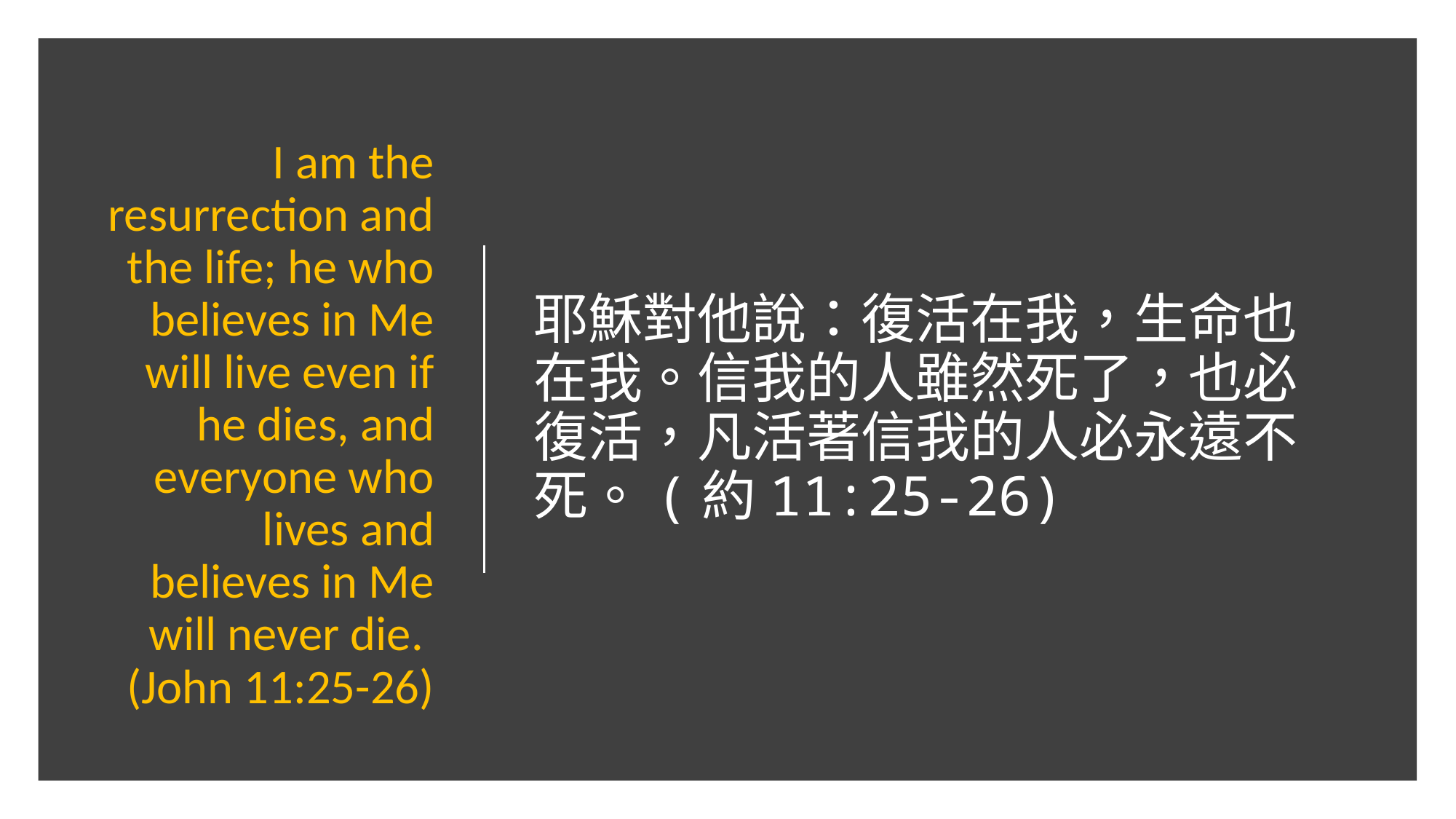

I am the resurrection and the life; he who believes in Me will live even if he dies, and everyone who lives and believes in Me will never die.
(John 11:25-26)
# 耶穌對他說：復活在我，生命也在我。信我的人雖然死了，也必復活，凡活著信我的人必永遠不死。(約11:25-26)